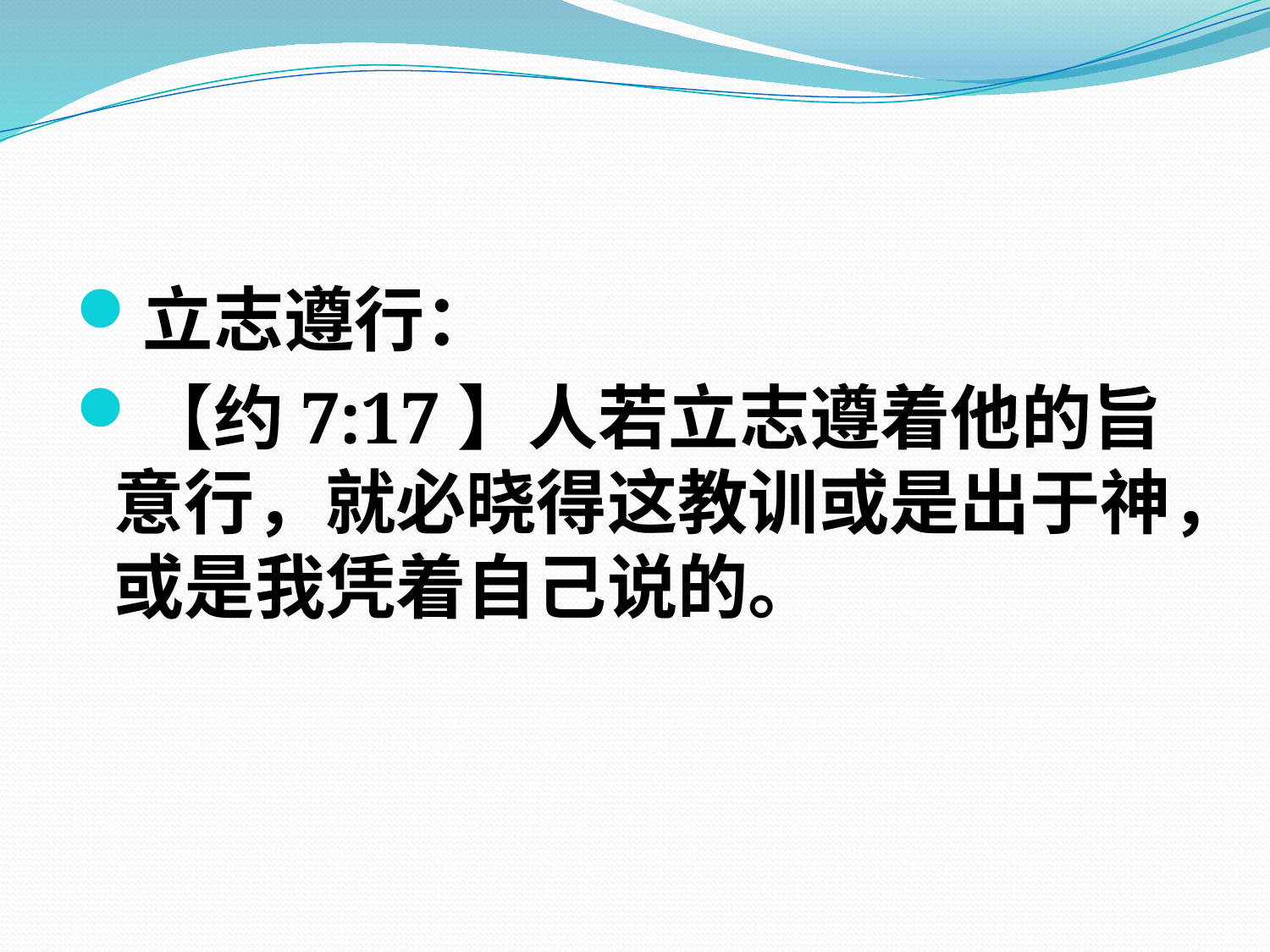

#
立志遵行：
【约7:17】人若立志遵着他的旨意行，就必晓得这教训或是出于神，或是我凭着自己说的。